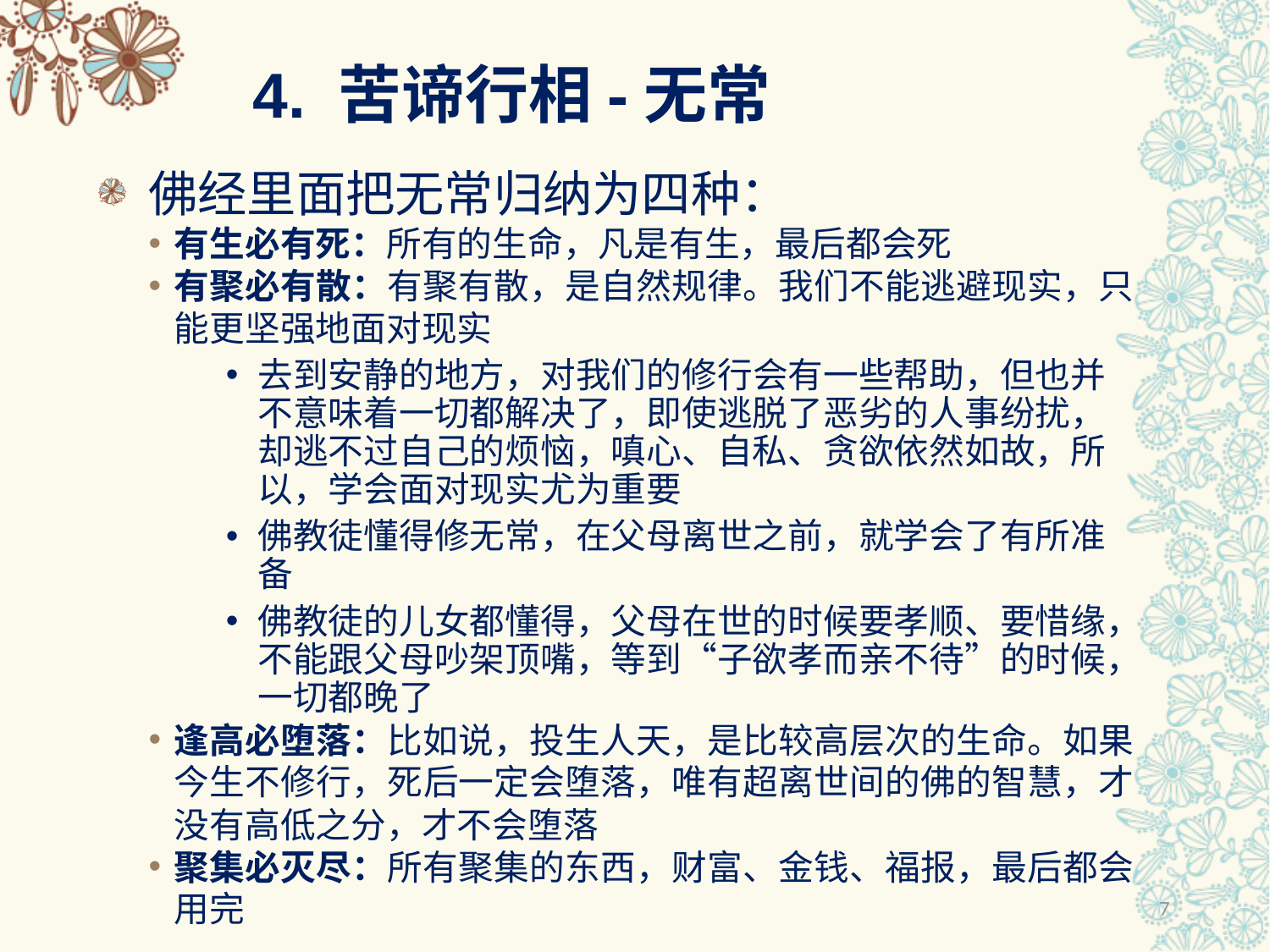

# 4. 苦谛行相-无常
佛经里面把无常归纳为四种：
有生必有死：所有的生命，凡是有生，最后都会死
有聚必有散：有聚有散，是自然规律。我们不能逃避现实，只能更坚强地面对现实
去到安静的地方，对我们的修行会有一些帮助，但也并不意味着一切都解决了，即使逃脱了恶劣的人事纷扰，却逃不过自己的烦恼，嗔心、自私、贪欲依然如故，所以，学会面对现实尤为重要
佛教徒懂得修无常，在父母离世之前，就学会了有所准备
佛教徒的儿女都懂得，父母在世的时候要孝顺、要惜缘，不能跟父母吵架顶嘴，等到“子欲孝而亲不待”的时候，一切都晚了
逢高必堕落：比如说，投生人天，是比较高层次的生命。如果今生不修行，死后一定会堕落，唯有超离世间的佛的智慧，才没有高低之分，才不会堕落
聚集必灭尽：所有聚集的东西，财富、金钱、福报，最后都会用完
7